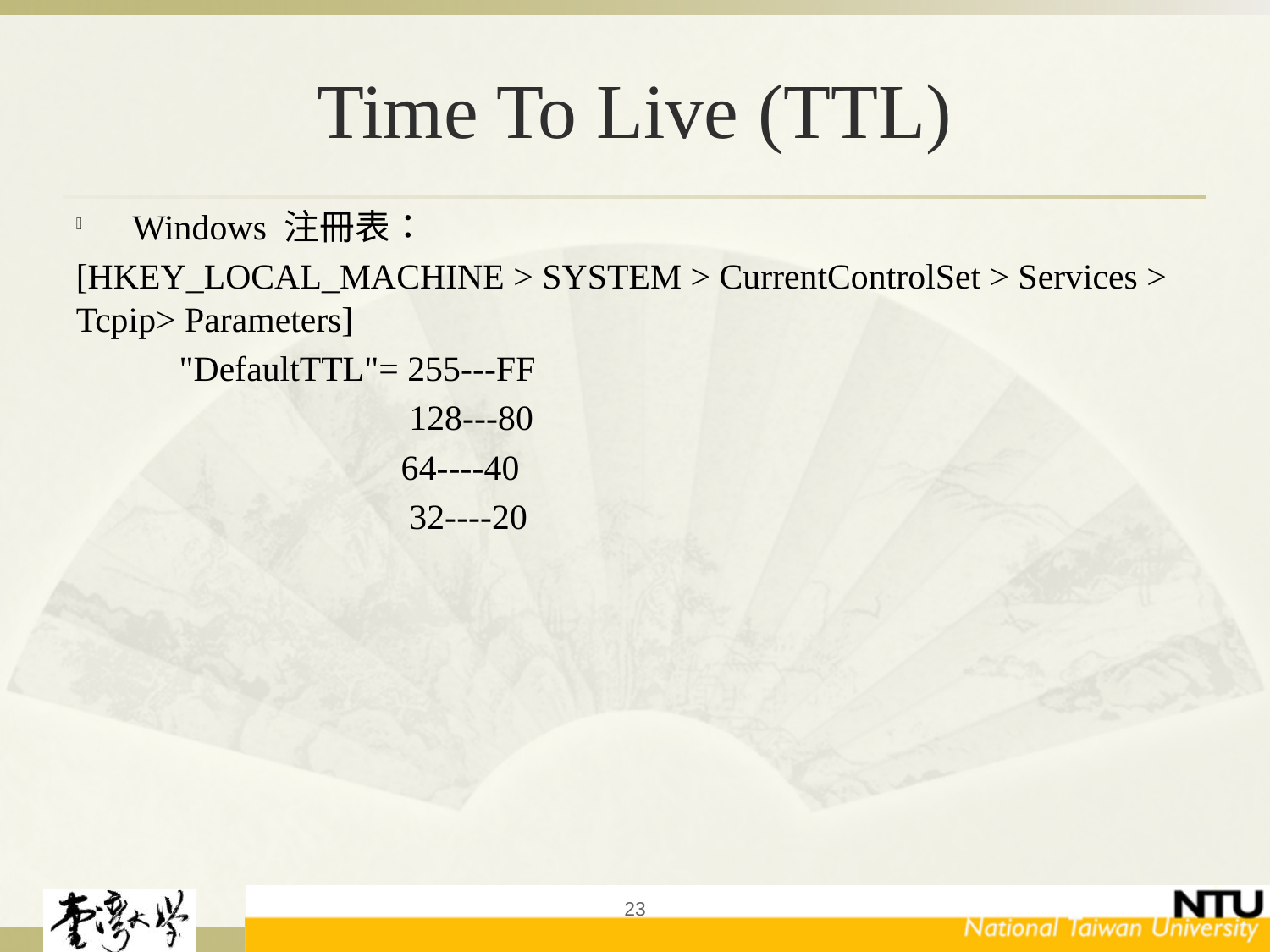

# Time To Live (TTL)
 Windows 注冊表：
[HKEY_LOCAL_MACHINE > SYSTEM > CurrentControlSet > Services > Tcpip> Parameters]
  　　"DefaultTTL"= 255---FF
		　　128---80
　　		        64----40
		　　32----20
23